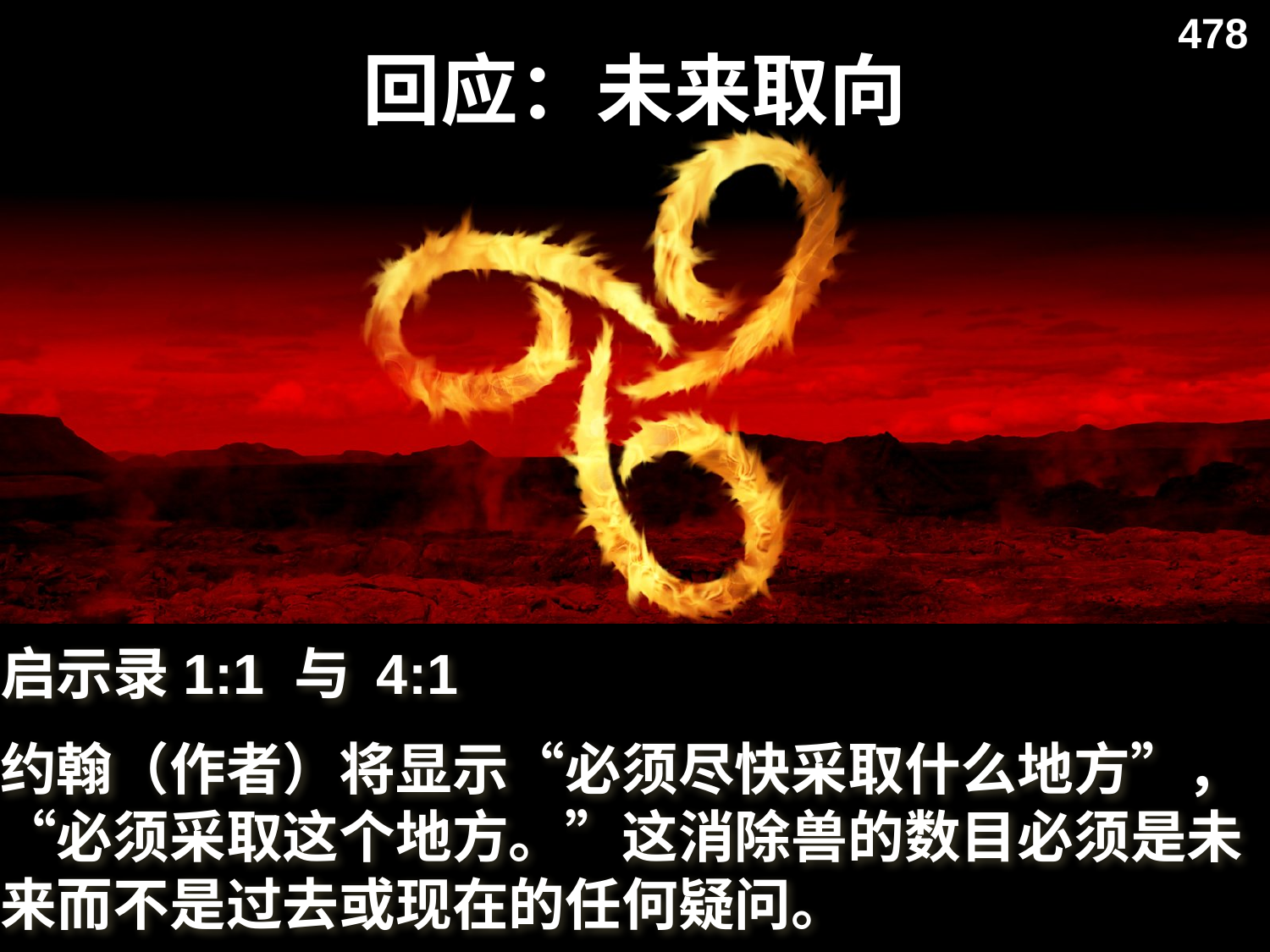

478
# 回应：未来取向

启示录1:1 与 4:1
约翰（作者）将显示“必须尽快采取什么地方”，“必须采取这个地方。”这消除兽的数目必须是未来而不是过去或现在的任何疑问。